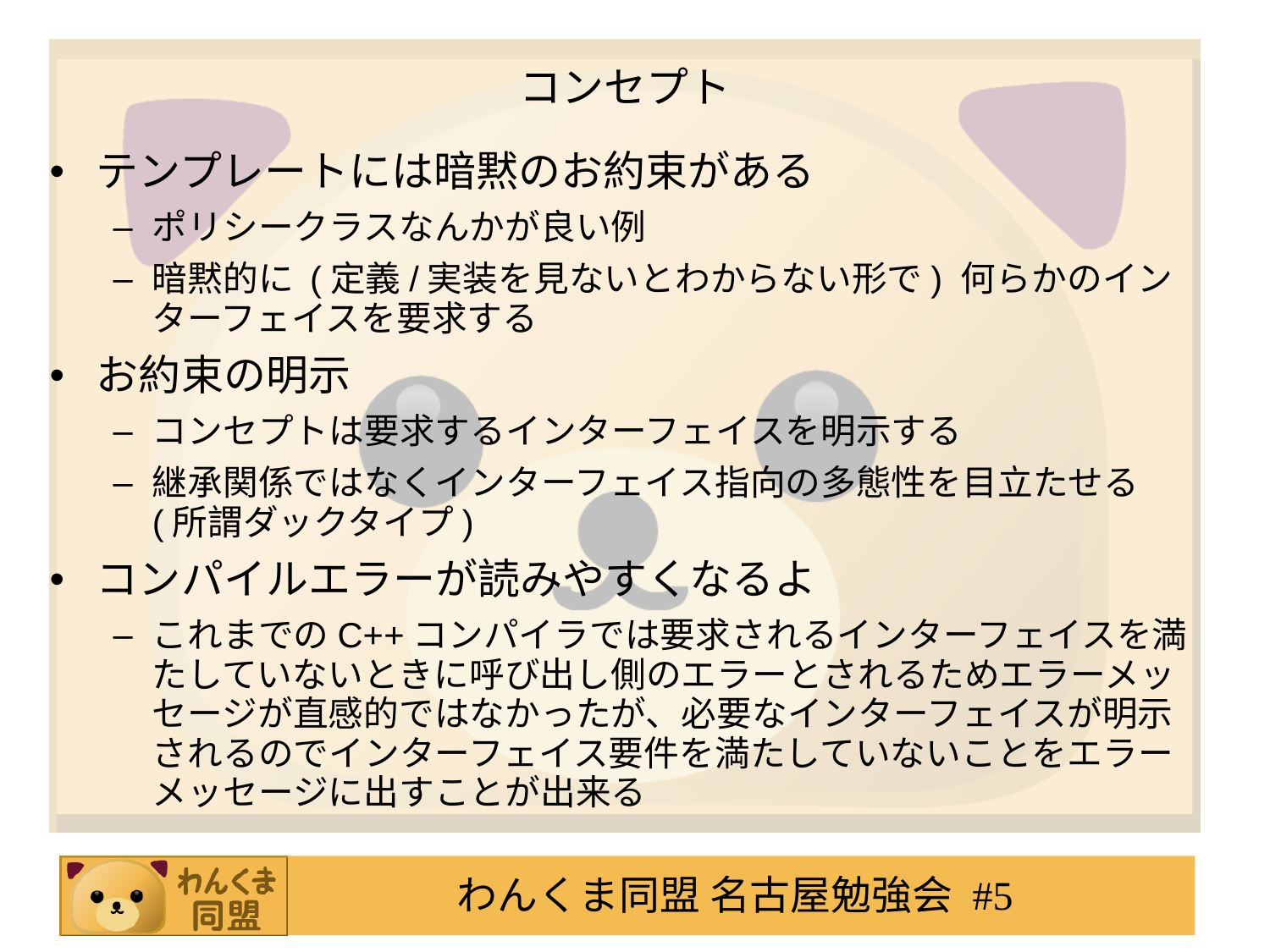

# コンセプト
テンプレートには暗黙のお約束がある
ポリシークラスなんかが良い例
暗黙的に (定義/実装を見ないとわからない形で) 何らかのインターフェイスを要求する
お約束の明示
コンセプトは要求するインターフェイスを明示する
継承関係ではなくインターフェイス指向の多態性を目立たせる (所謂ダックタイプ)
コンパイルエラーが読みやすくなるよ
これまでのC++コンパイラでは要求されるインターフェイスを満たしていないときに呼び出し側のエラーとされるためエラーメッセージが直感的ではなかったが、必要なインターフェイスが明示されるのでインターフェイス要件を満たしていないことをエラーメッセージに出すことが出来る